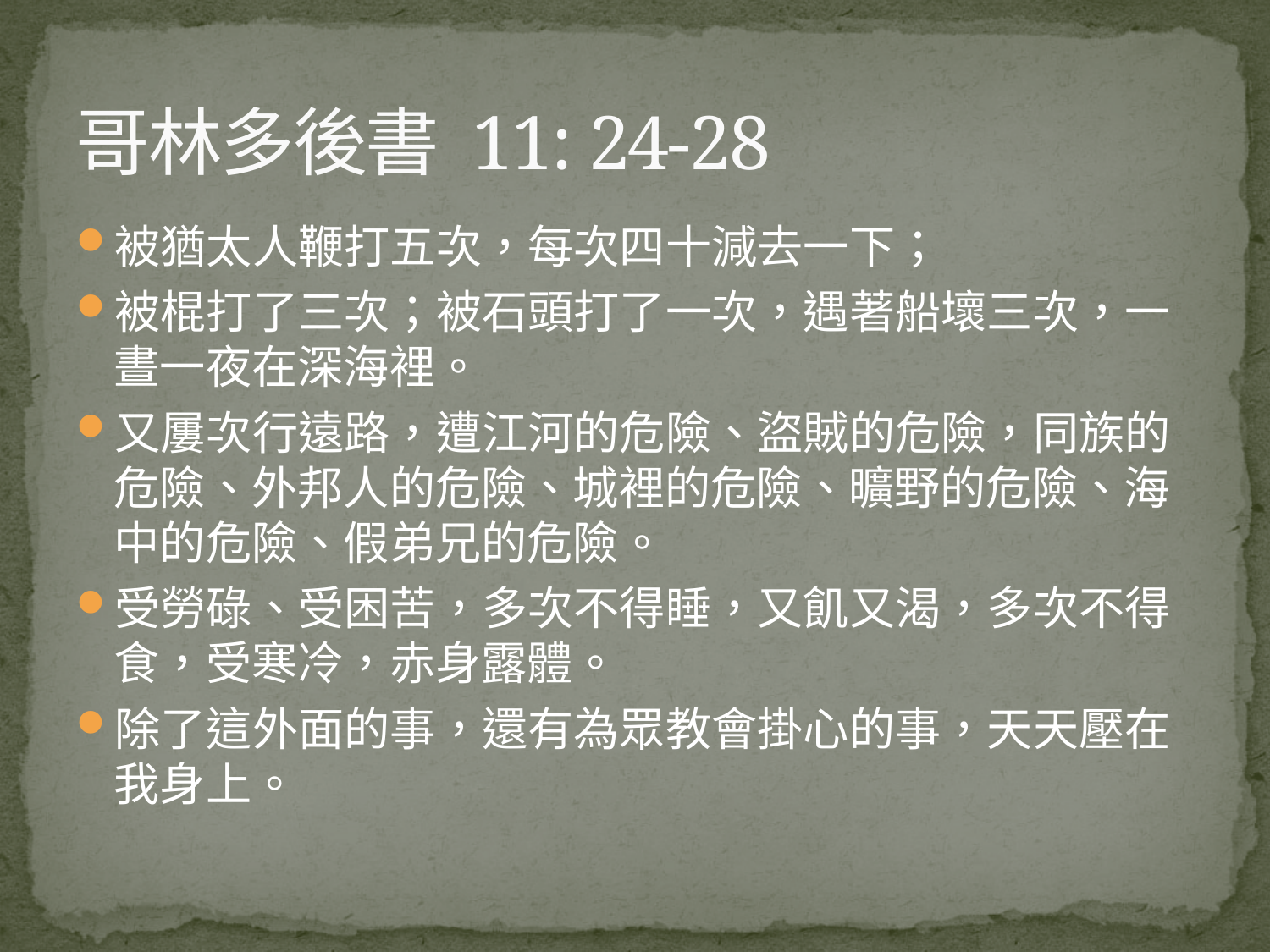

# 哥林多後書 11: 24-28
被猶太人鞭打五次，每次四十減去一下；
被棍打了三次；被石頭打了一次，遇著船壞三次，一晝一夜在深海裡。
又屢次行遠路，遭江河的危險、盜賊的危險，同族的危險、外邦人的危險、城裡的危險、曠野的危險、海中的危險、假弟兄的危險。
受勞碌、受困苦，多次不得睡，又飢又渴，多次不得食，受寒冷，赤身露體。
除了這外面的事，還有為眾教會掛心的事，天天壓在我身上。